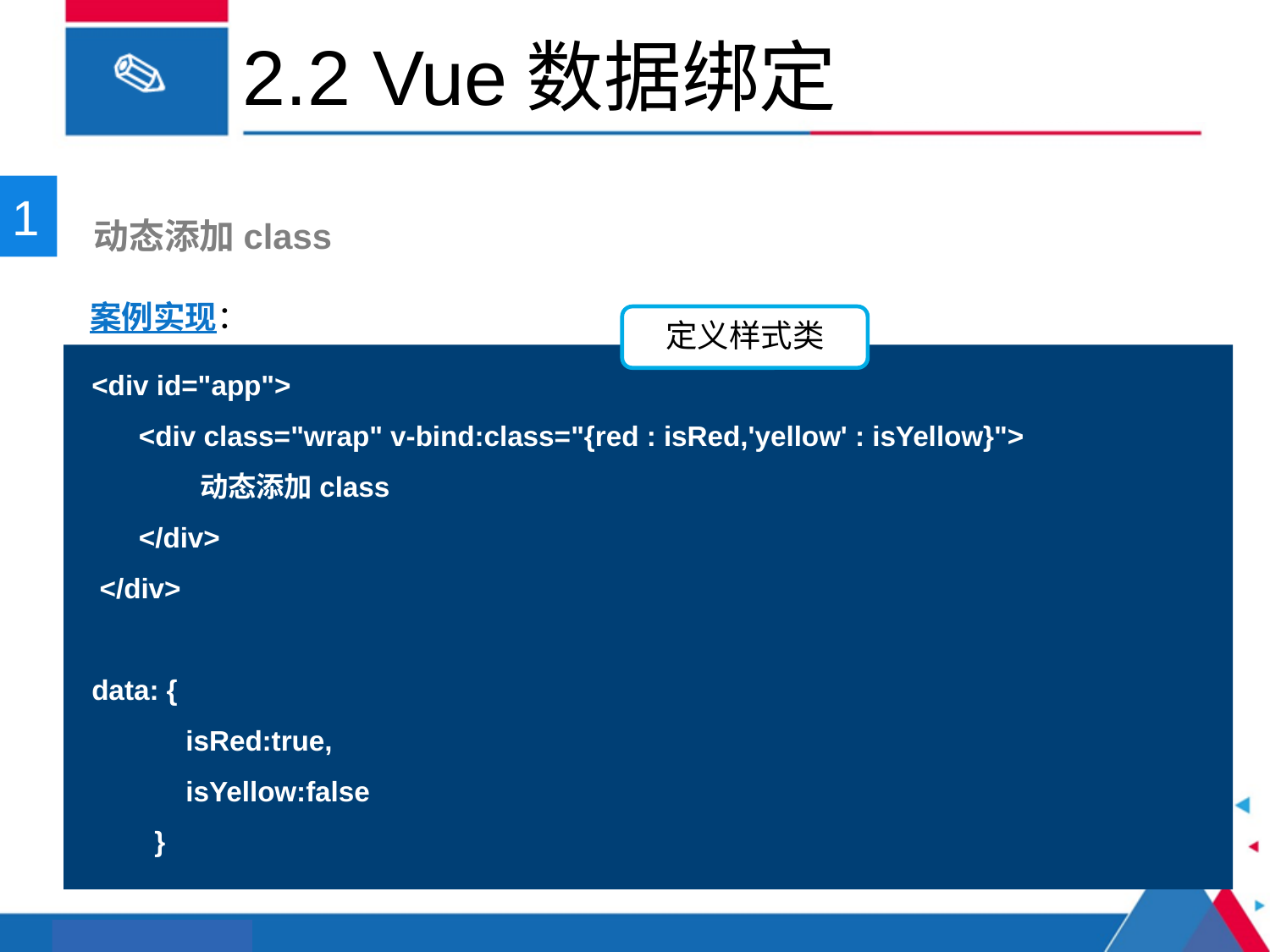

# 2.2 Vue数据绑定

1
  动态添加class
案例实现：
定义样式类

<div id="app">
      <div class="wrap" v-bind:class="{red : isRed,'yellow' : isYellow}">
                动态添加class
      </div>
 </div>

data: {
            isRed:true,
            isYellow:false
        }